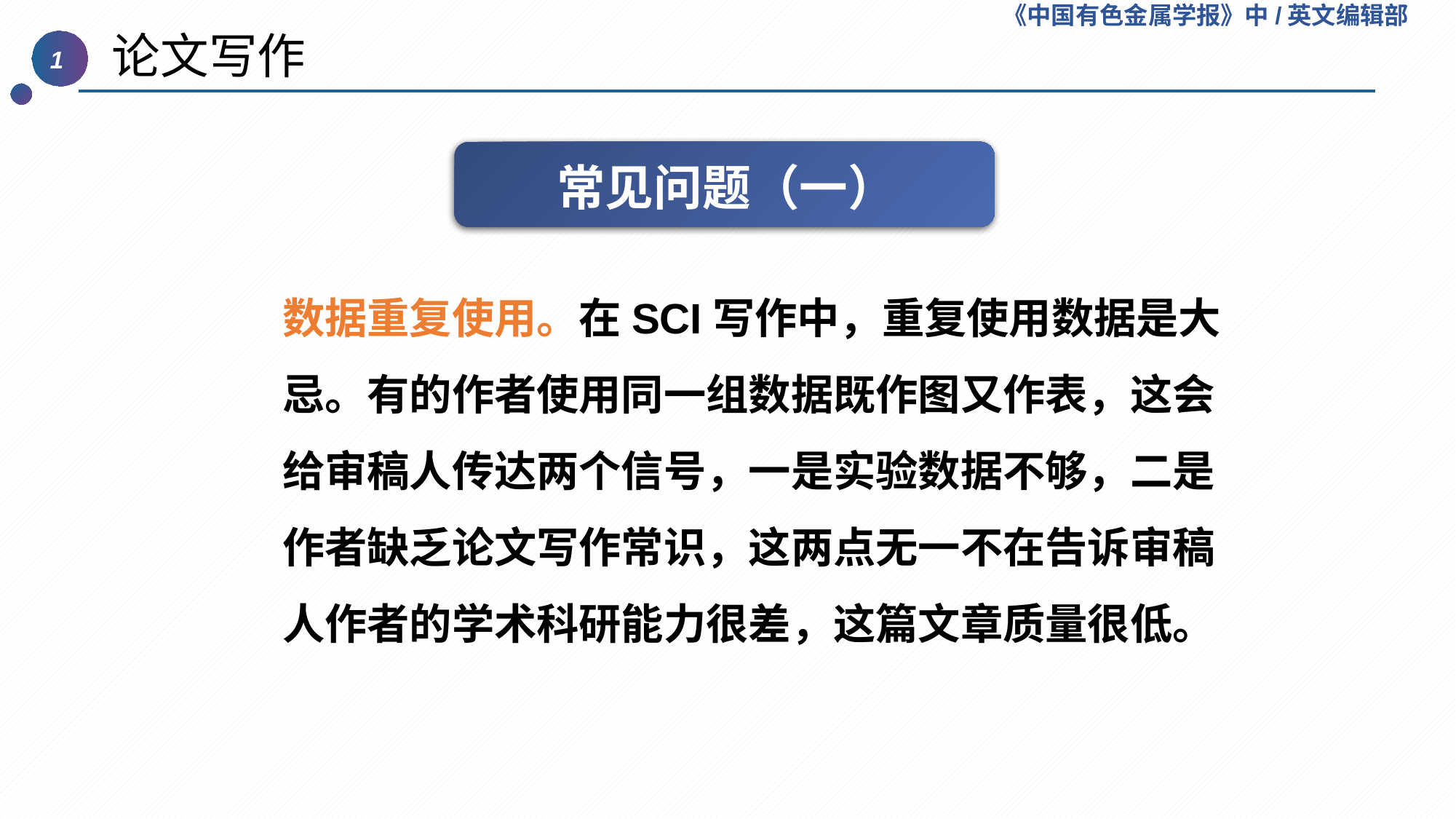

《中国有色金属学报》中/英文编辑部
      论文写作

1

常见问题（一）
数据重复使用。在SCI写作中，重复使用数据是大忌。有的作者使用同一组数据既作图又作表，这会给审稿人传达两个信号，一是实验数据不够，二是作者缺乏论文写作常识，这两点无一不在告诉审稿人作者的学术科研能力很差，这篇文章质量很低。